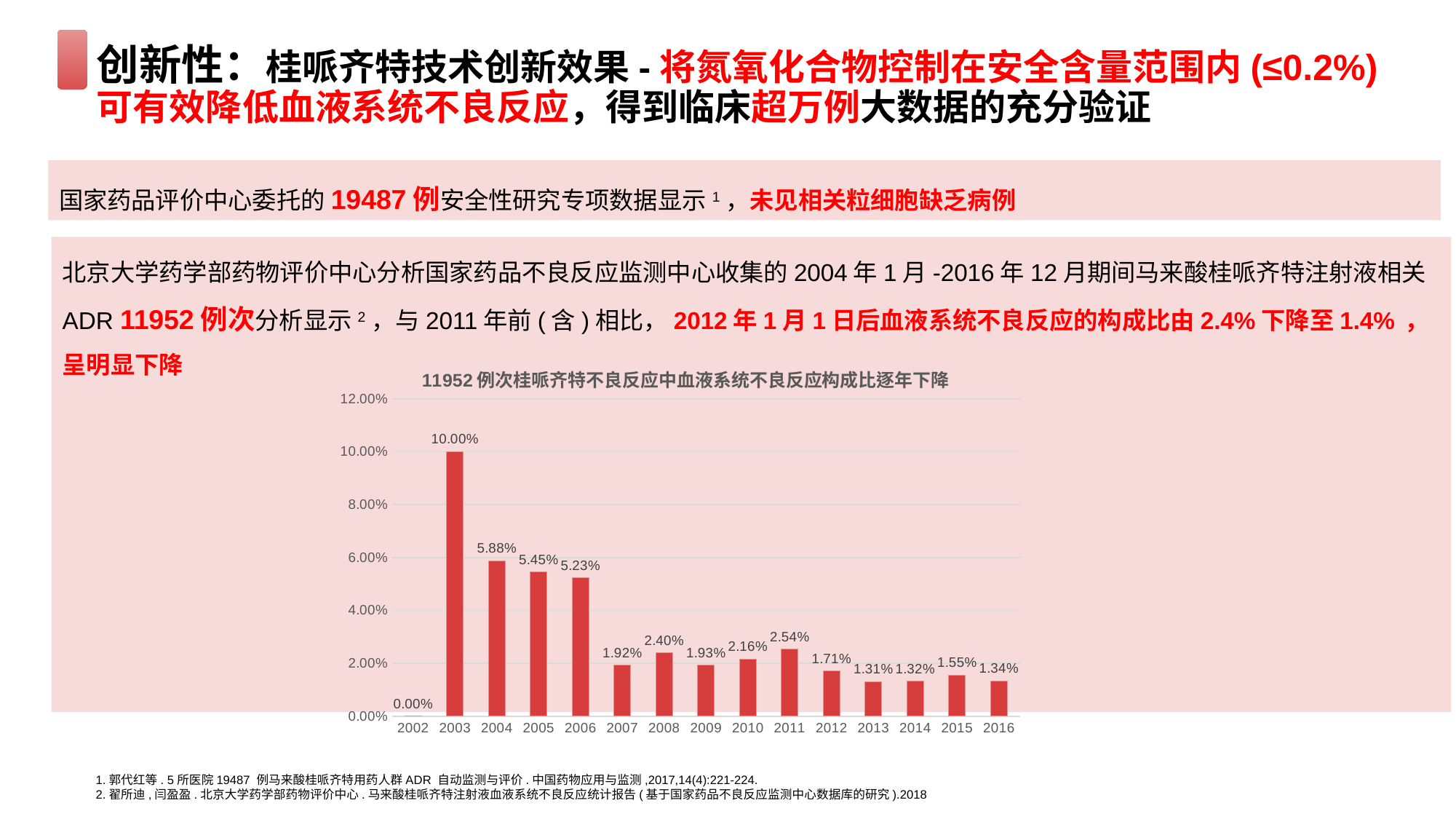

# 创新性：桂哌齐特技术创新效果-将氮氧化合物控制在安全含量范围内(≤0.2%) 可有效降低血液系统不良反应，得到临床超万例大数据的充分验证
国家药品评价中心委托的19487例安全性研究专项数据显示1，未见相关粒细胞缺乏病例
北京大学药学部药物评价中心分析国家药品不良反应监测中心收集的2004年1月-2016年12月期间马来酸桂哌齐特注射液相关ADR 11952例次分析显示2，与2011年前(含)相比，2012年1月1日后血液系统不良反应的构成比由2.4%下降至1.4% ，呈明显下降

### Chart: 11952例次桂哌齐特不良反应中血液系统不良反应构成比逐年下降

| Category | 百分率 |
|---|---|
| 2002 | 0.0 |
| 2003 | 0.1 |
| 2004 | 0.0588 |
| 2005 | 0.0545 |
| 2006 | 0.0523 |
| 2007 | 0.0192 |
| 2008 | 0.024 |
| 2009 | 0.0193 |
| 2010 | 0.0216 |
| 2011 | 0.0254 |
| 2012 | 0.0171 |
| 2013 | 0.0131 |
| 2014 | 0.0132 |
| 2015 | 0.0155 |
| 2016 | 0.0134 |
1.郭代红等. 5所医院19487 例马来酸桂哌齐特用药人群ADR 自动监测与评价.中国药物应用与监测,2017,14(4):221-224.
2.翟所迪,闫盈盈.北京大学药学部药物评价中心.马来酸桂哌齐特注射液血液系统不良反应统计报告(基于国家药品不良反应监测中心数据库的研究).2018